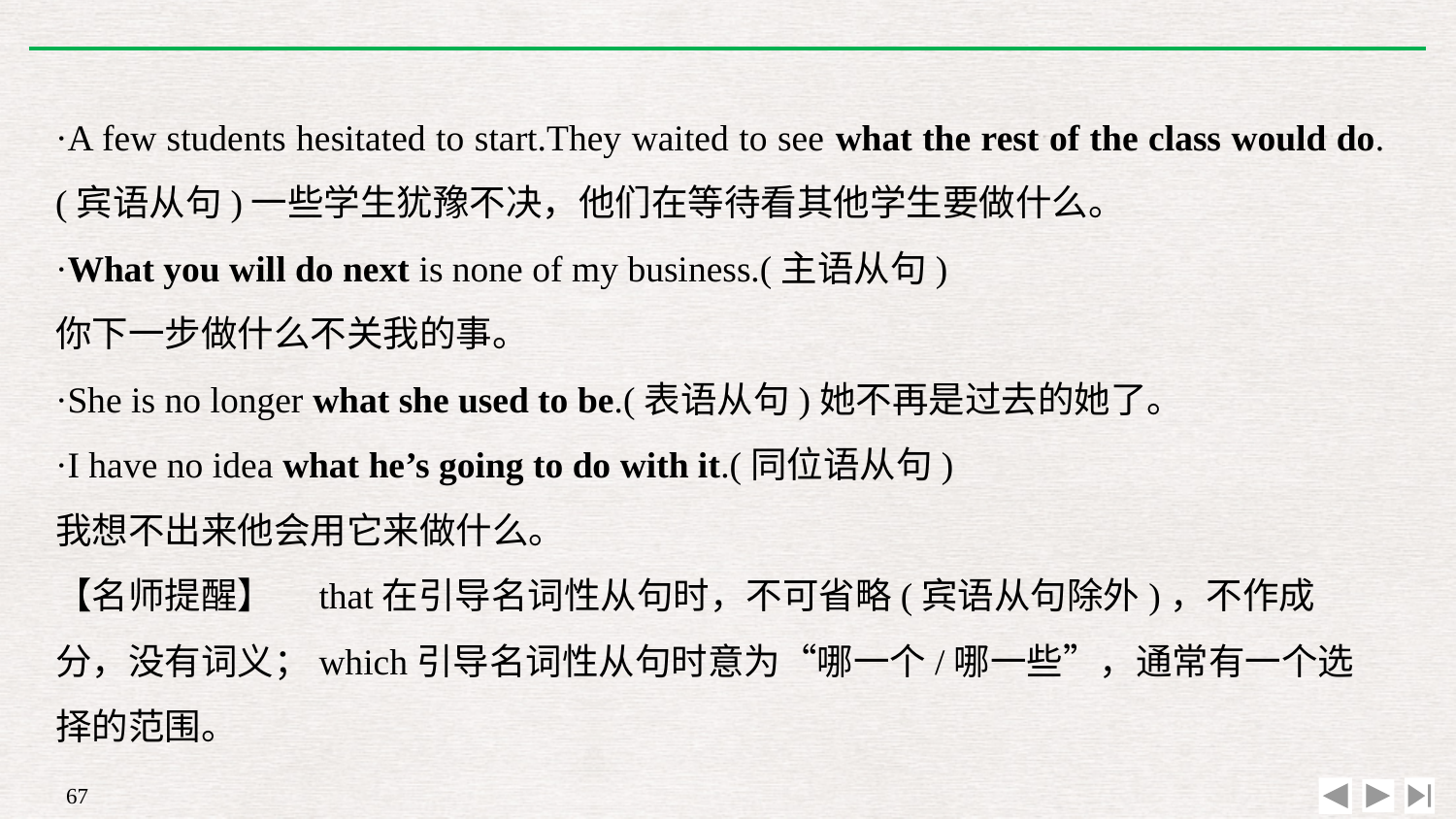

·A few students hesitated to start.They waited to see what the rest of the class would do.(宾语从句)一些学生犹豫不决，他们在等待看其他学生要做什么。
·What you will do next is none of my business.(主语从句)
你下一步做什么不关我的事。
·She is no longer what she used to be.(表语从句)她不再是过去的她了。
·I have no idea what he’s going to do with it.(同位语从句)
我想不出来他会用它来做什么。
【名师提醒】　that在引导名词性从句时，不可省略(宾语从句除外)，不作成分，没有词义；which引导名词性从句时意为“哪一个/哪一些”，通常有一个选择的范围。